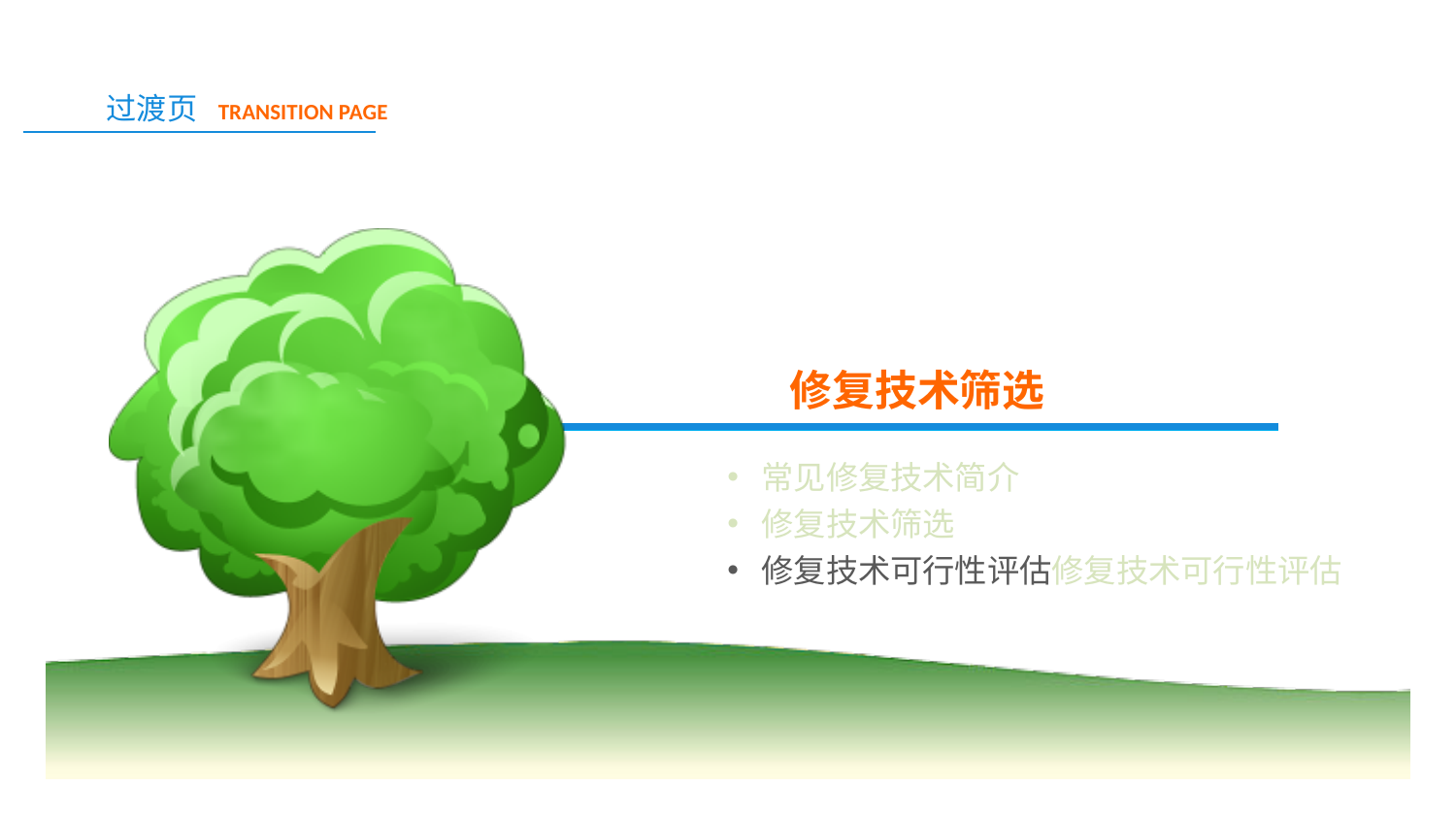

修复技术筛选
常见修复技术简介
修复技术筛选
修复技术可行性评估修复技术可行性评估